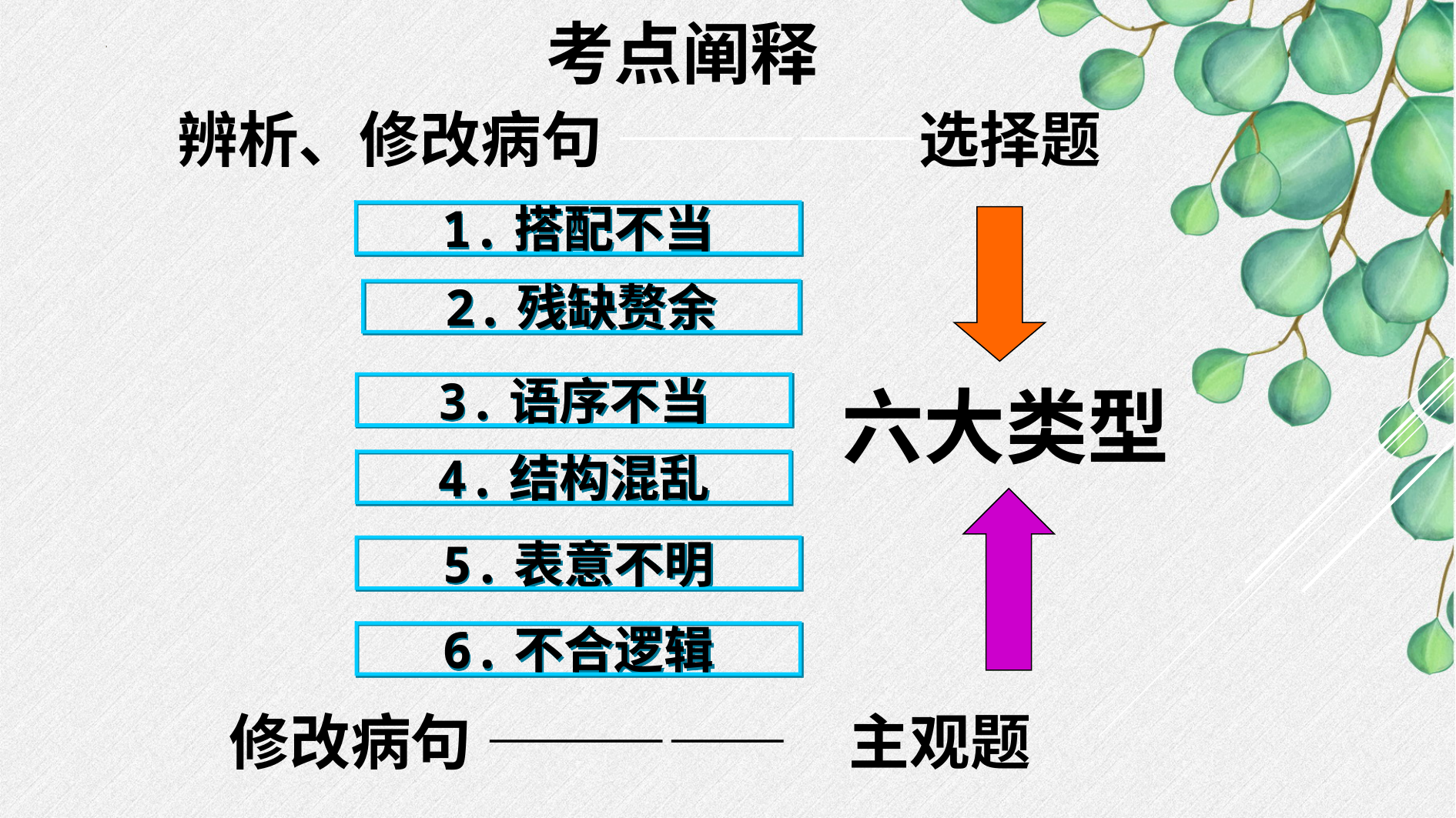

考点阐释
辨析、修改病句 —————选择题
1.搭配不当

2.残缺赘余

六大类型
3.语序不当
4.结构混乱

5.表意不明
6.不合逻辑
修改病句 —————　主观题